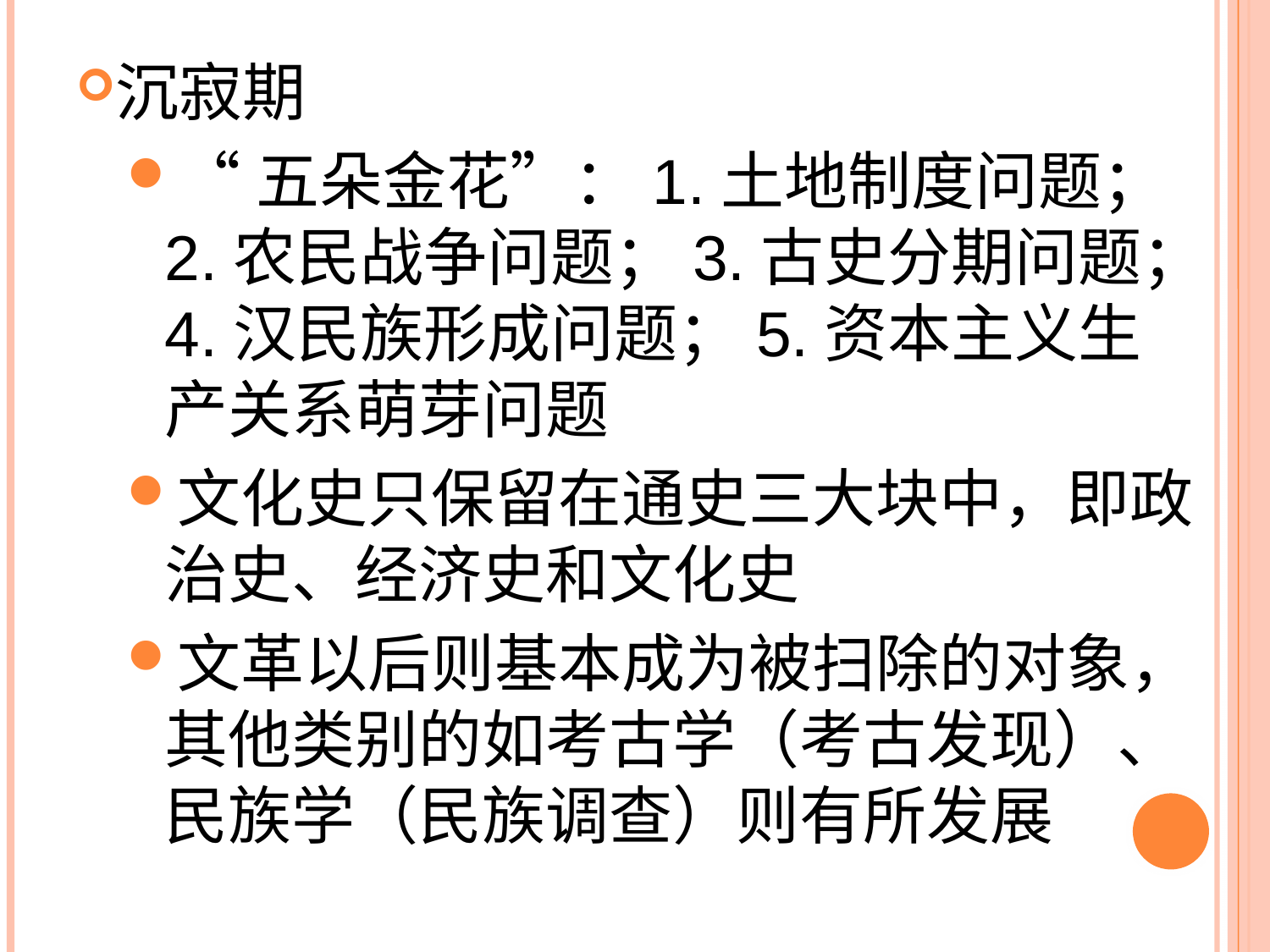

沉寂期
“五朵金花”：1.土地制度问题；2.农民战争问题；3.古史分期问题；4.汉民族形成问题；5.资本主义生产关系萌芽问题
文化史只保留在通史三大块中，即政治史、经济史和文化史
文革以后则基本成为被扫除的对象，其他类别的如考古学（考古发现）、民族学（民族调查）则有所发展